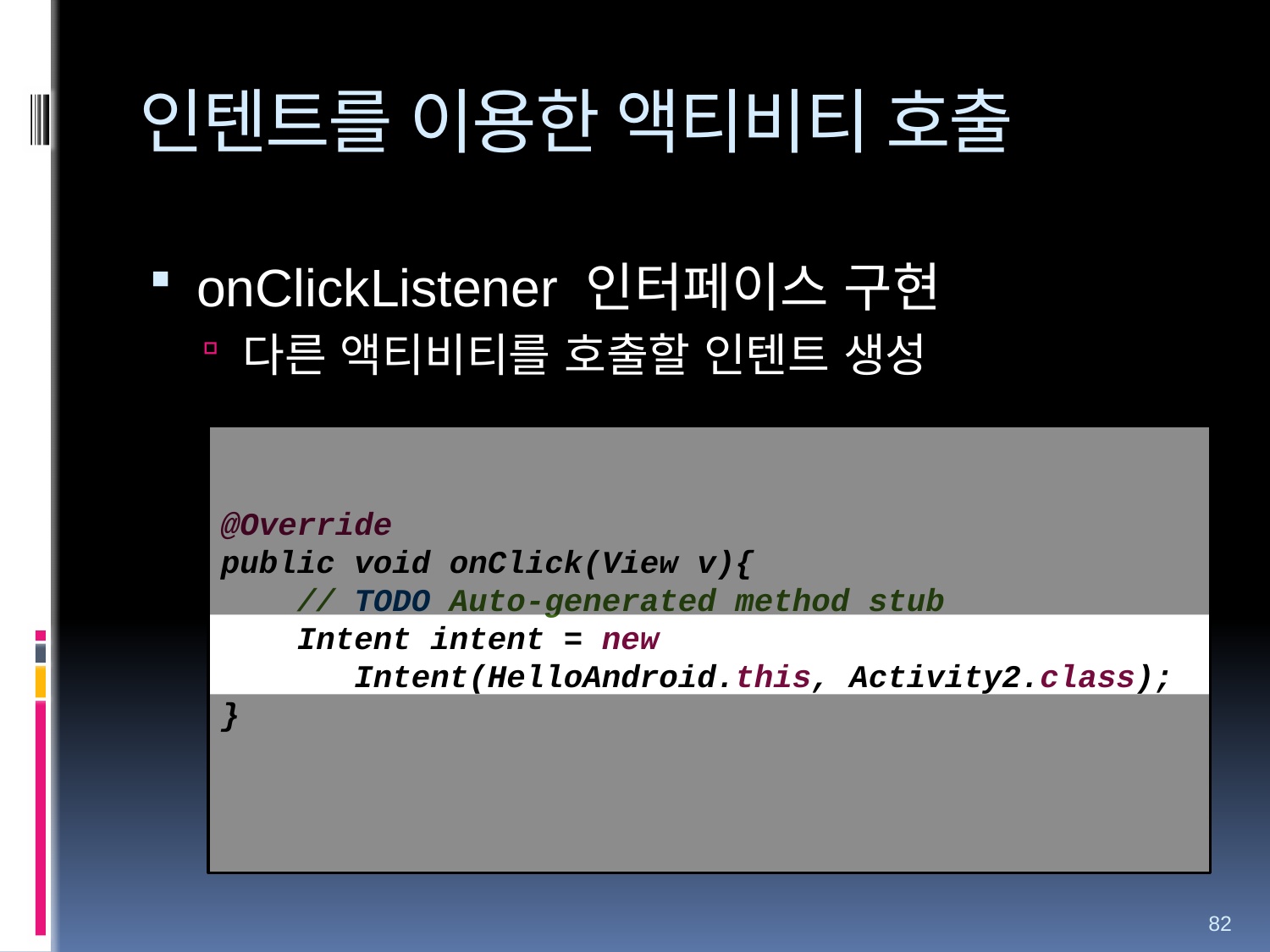

# 인텐트를 이용한 액티비티 호출
onClickListener 인터페이스 구현
다른 액티비티를 호출할 인텐트 생성
@Override
public void onClick(View v){
    // TODO Auto-generated method stub
    Intent intent = new
       Intent(HelloAndroid.this, Activity2.class);
}

82